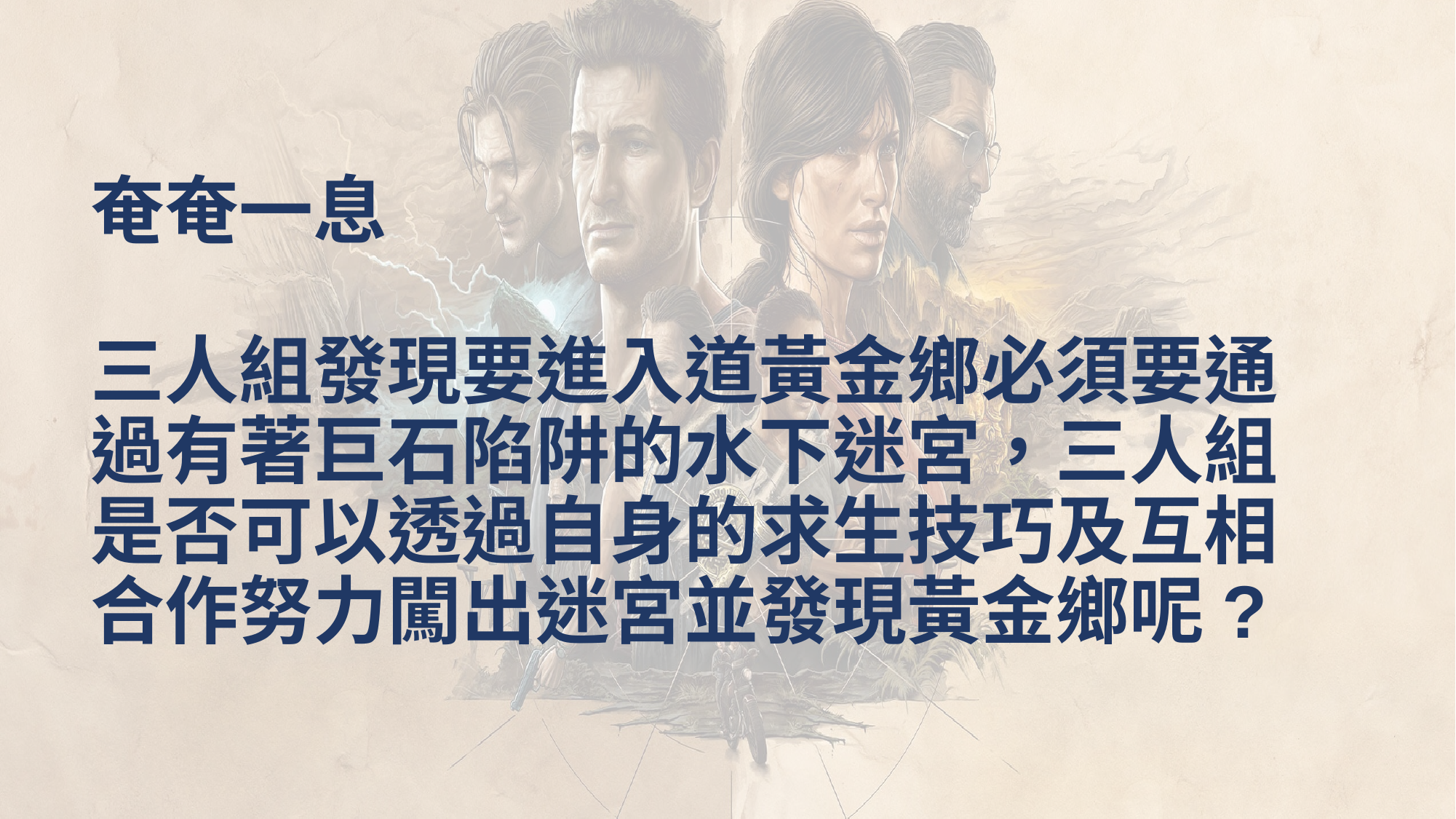

# 奄奄一息 三人組發現要進入道黃金鄉必須要通過有著巨石陷阱的水下迷宮，三人組是否可以透過自身的求生技巧及互相合作努力闖出迷宮並發現黃金鄉呢?